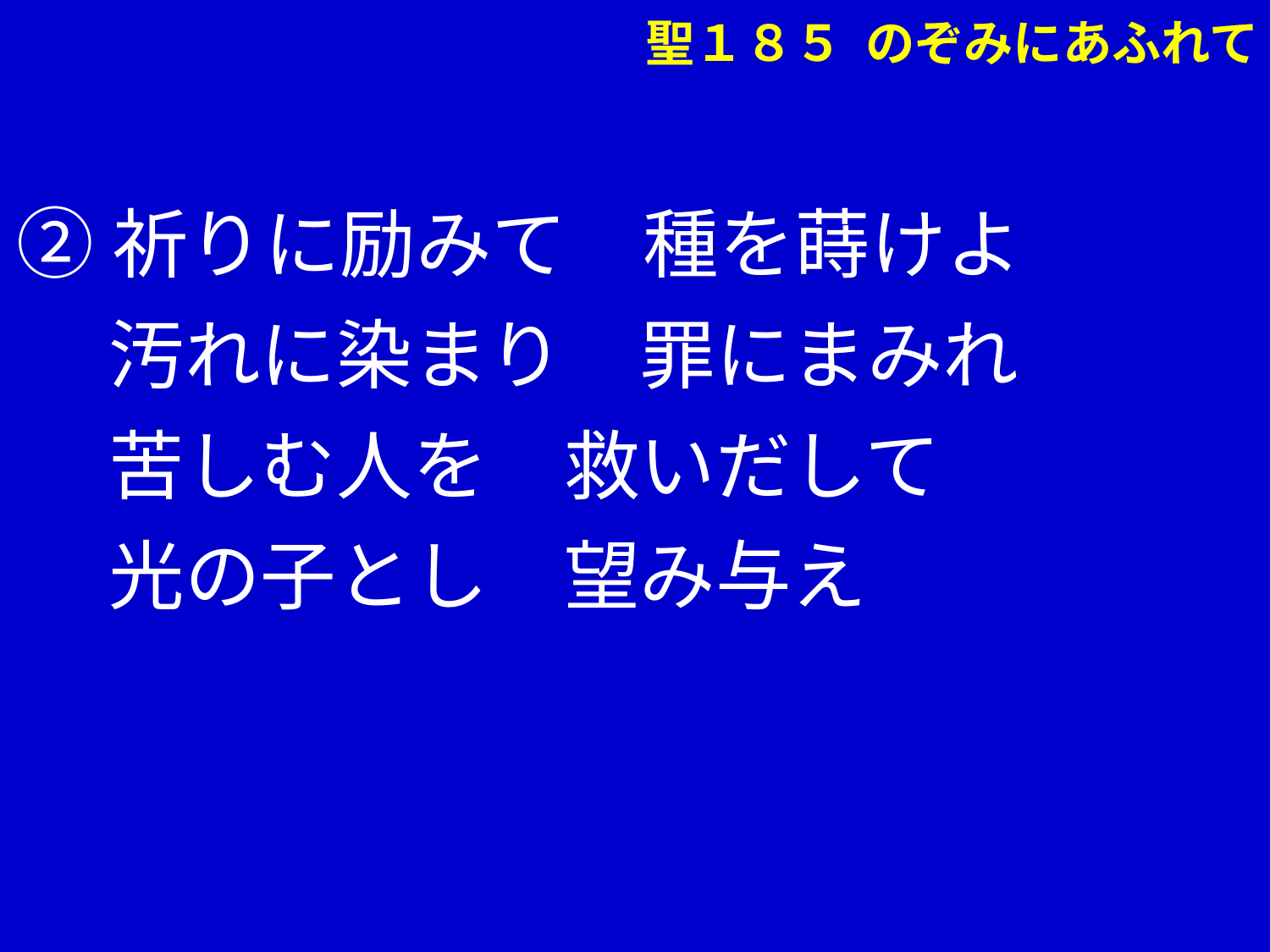

聖１８５  のぞみにあふれて

②祈りに励みて　種を蒔けよ
　 汚れに染まり　罪にまみれ
　 苦しむ人を　救いだして
　 光の子とし　望み与え